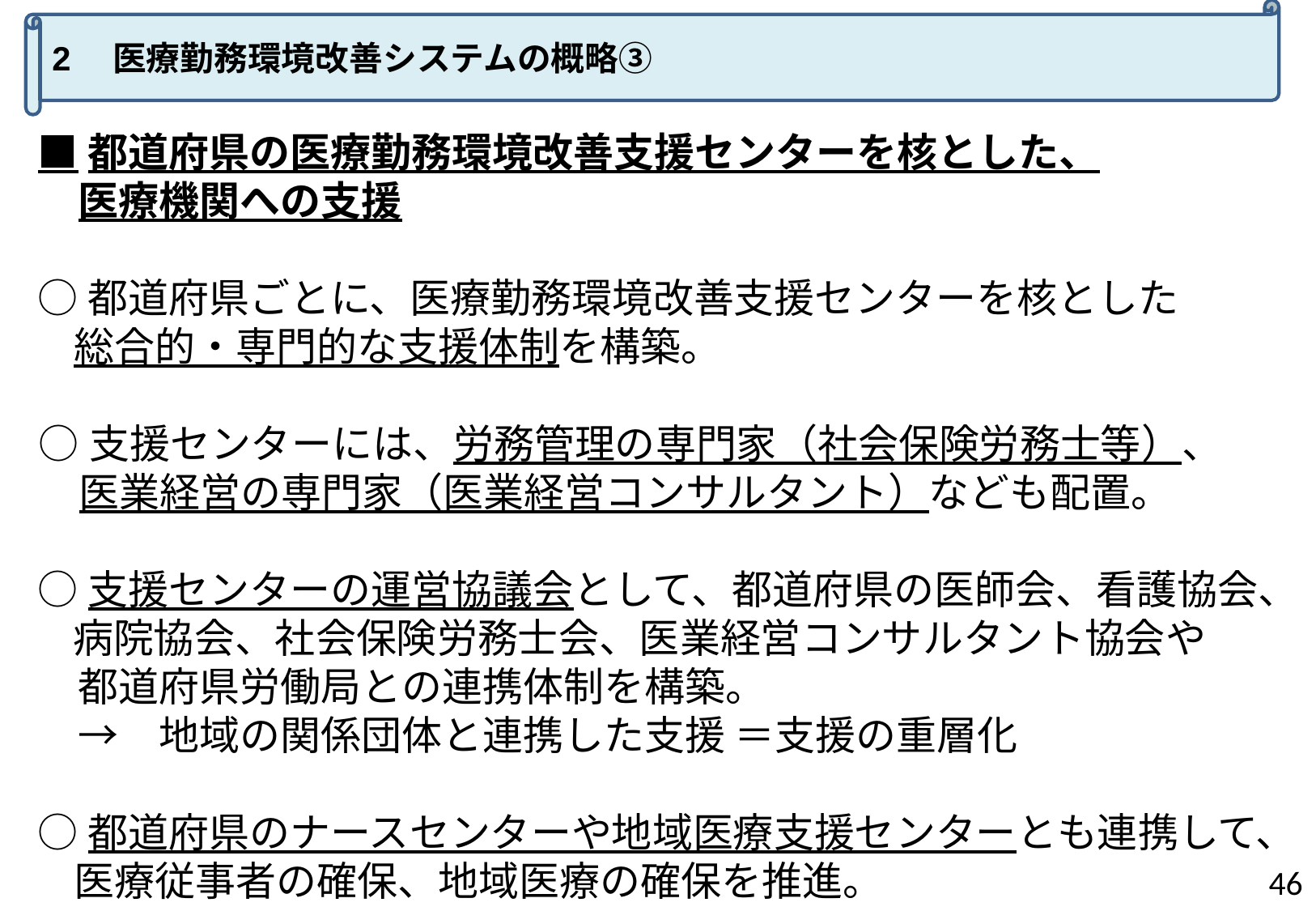

2　医療勤務環境改善システムの概略③
■都道府県の医療勤務環境改善支援センターを核とした、
　医療機関への支援

○都道府県ごとに、医療勤務環境改善支援センターを核とした
総合的・専門的な支援体制を構築。

○支援センターには、労務管理の専門家（社会保険労務士等）、
　医業経営の専門家（医業経営コンサルタント）なども配置。

○支援センターの運営協議会として、都道府県の医師会、看護協会、病院協会、社会保険労務士会、医業経営コンサルタント協会や
　都道府県労働局との連携体制を構築。
　→　地域の関係団体と連携した支援 ＝支援の重層化

○都道府県のナースセンターや地域医療支援センターとも連携して、医療従事者の確保、地域医療の確保を推進。
46